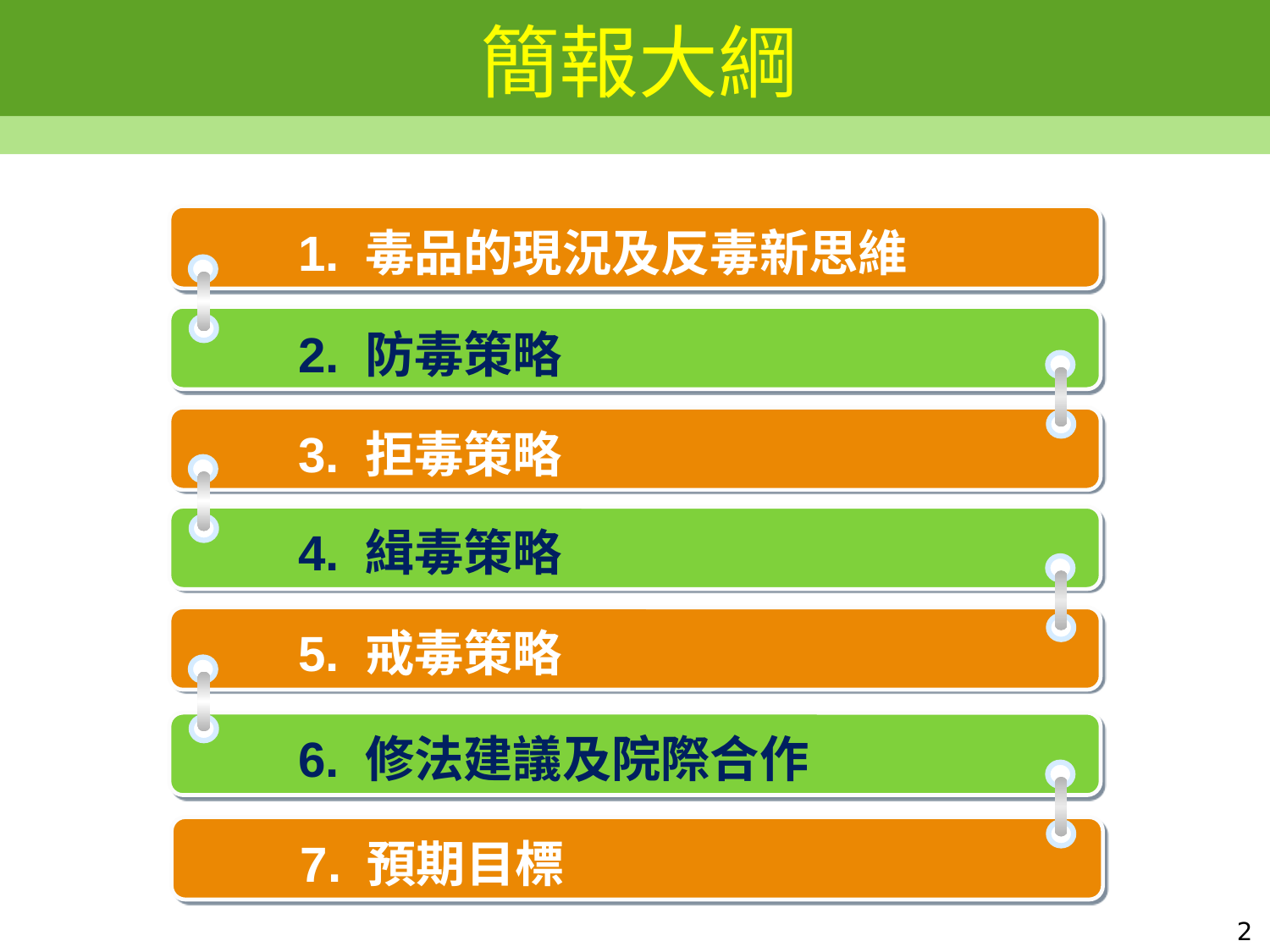

# 簡報大綱

1. 毒品的現況及反毒新思維

2. 防毒策略

3. 拒毒策略

4. 緝毒策略

5. 戒毒策略

6. 修法建議及院際合作

7. 預期目標
2